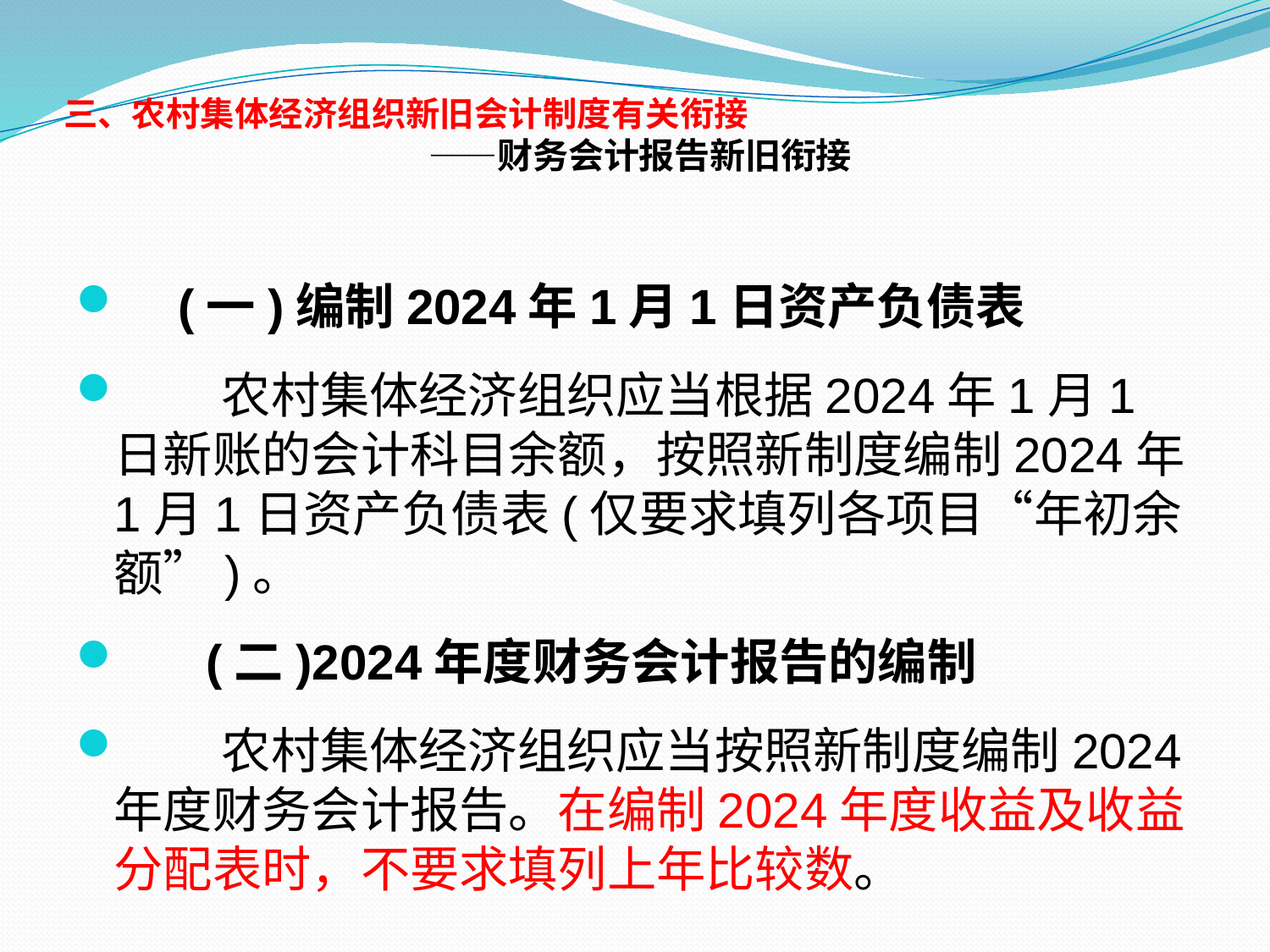

# 三、农村集体经济组织新旧会计制度有关衔接 ——财务会计报告新旧衔接
    (一)编制2024年1月1日资产负债表
　　农村集体经济组织应当根据2024年1月1日新账的会计科目余额，按照新制度编制2024年1月1日资产负债表(仅要求填列各项目“年初余额”)。
　  (二)2024年度财务会计报告的编制
　　农村集体经济组织应当按照新制度编制2024年度财务会计报告。在编制2024年度收益及收益分配表时，不要求填列上年比较数。